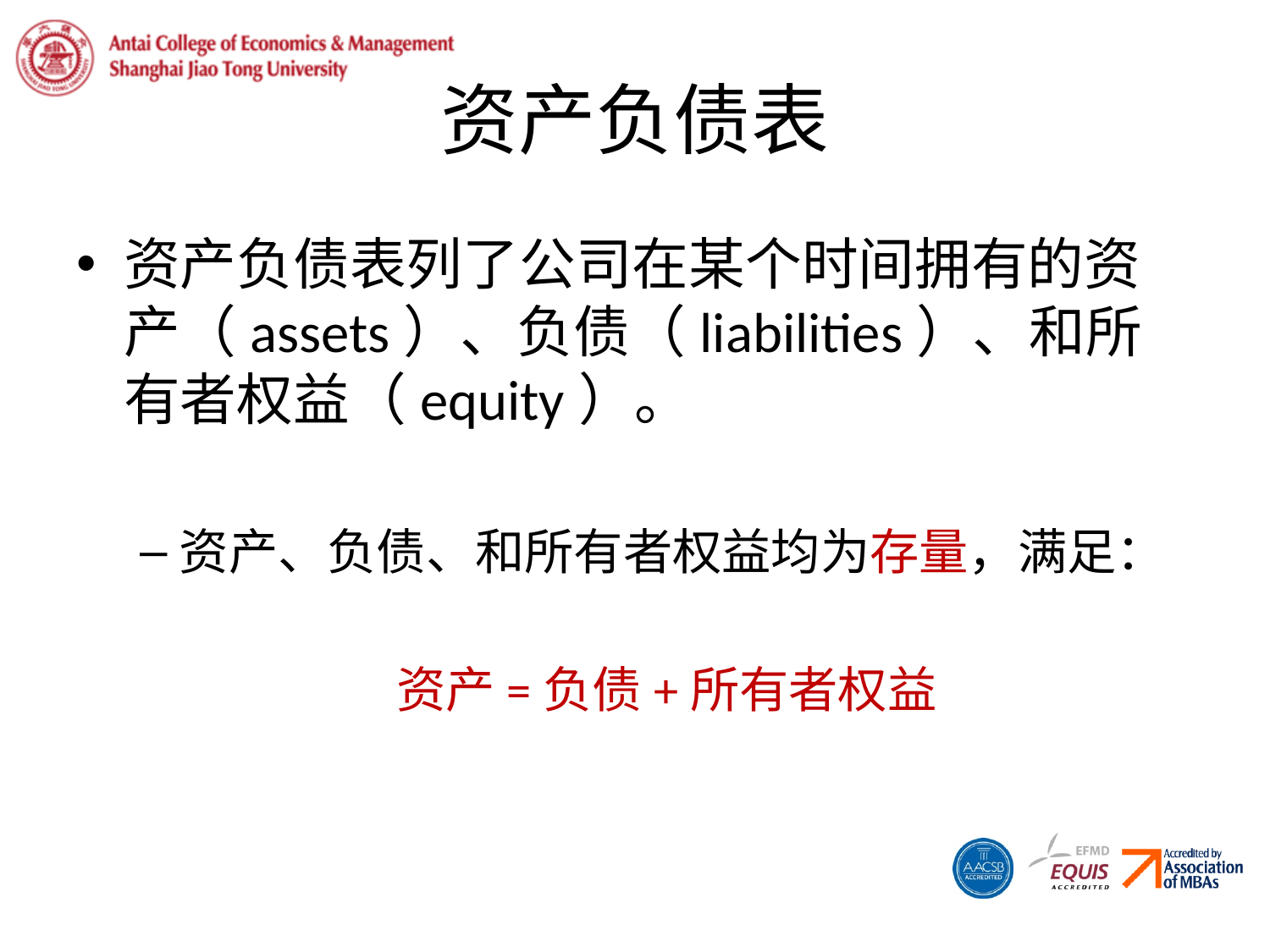

# 资产负债表
资产负债表列了公司在某个时间拥有的资产（assets）、负债（liabilities）、和所有者权益（equity）。

资产、负债、和所有者权益均为存量，满足：

资产=负债+所有者权益